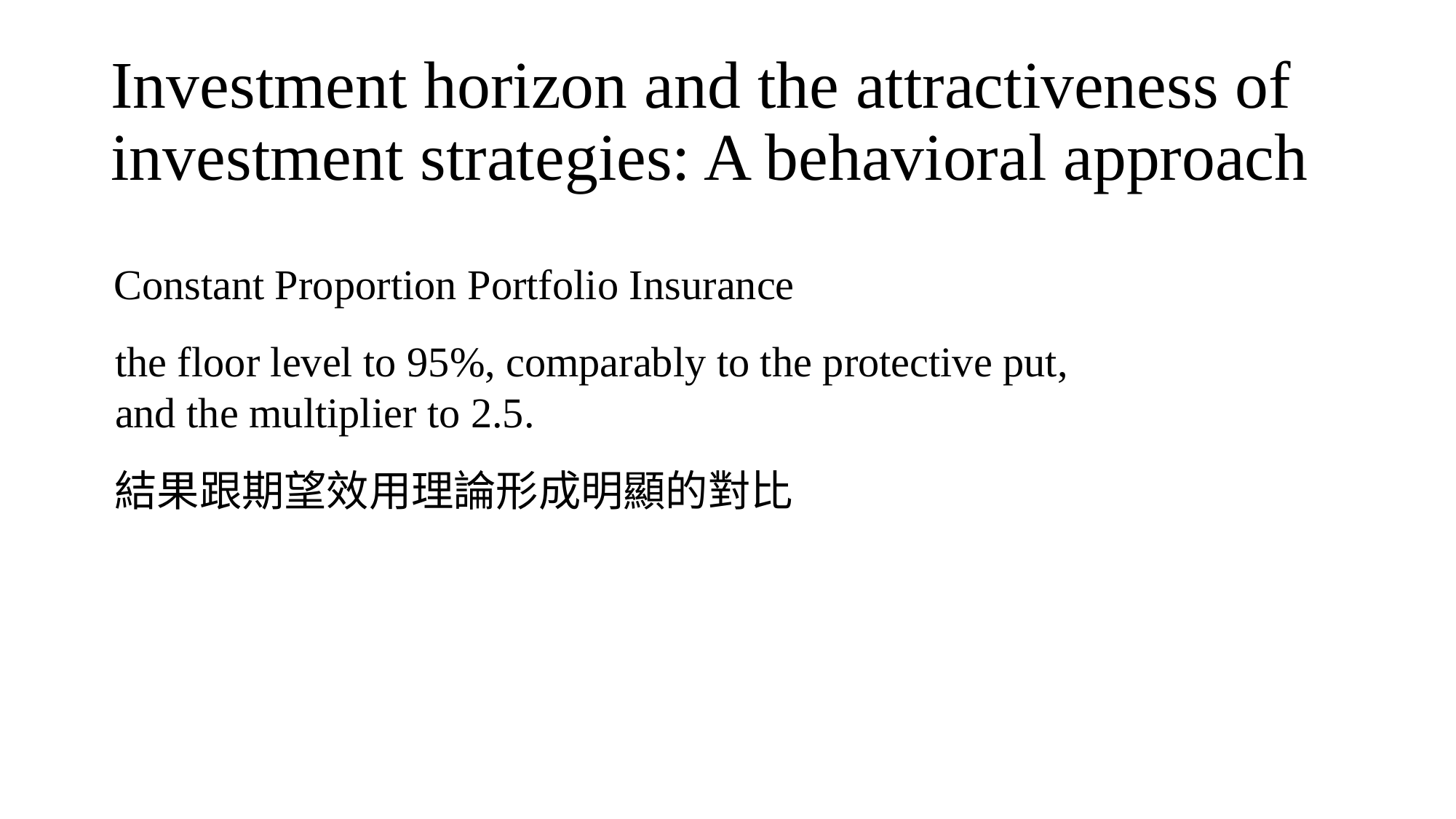

# Investment horizon and the attractiveness of investment strategies: A behavioral approach
Constant Proportion Portfolio Insurance
the floor level to 95%, comparably to the protective put,
and the multiplier to 2.5.
結果跟期望效用理論形成明顯的對比